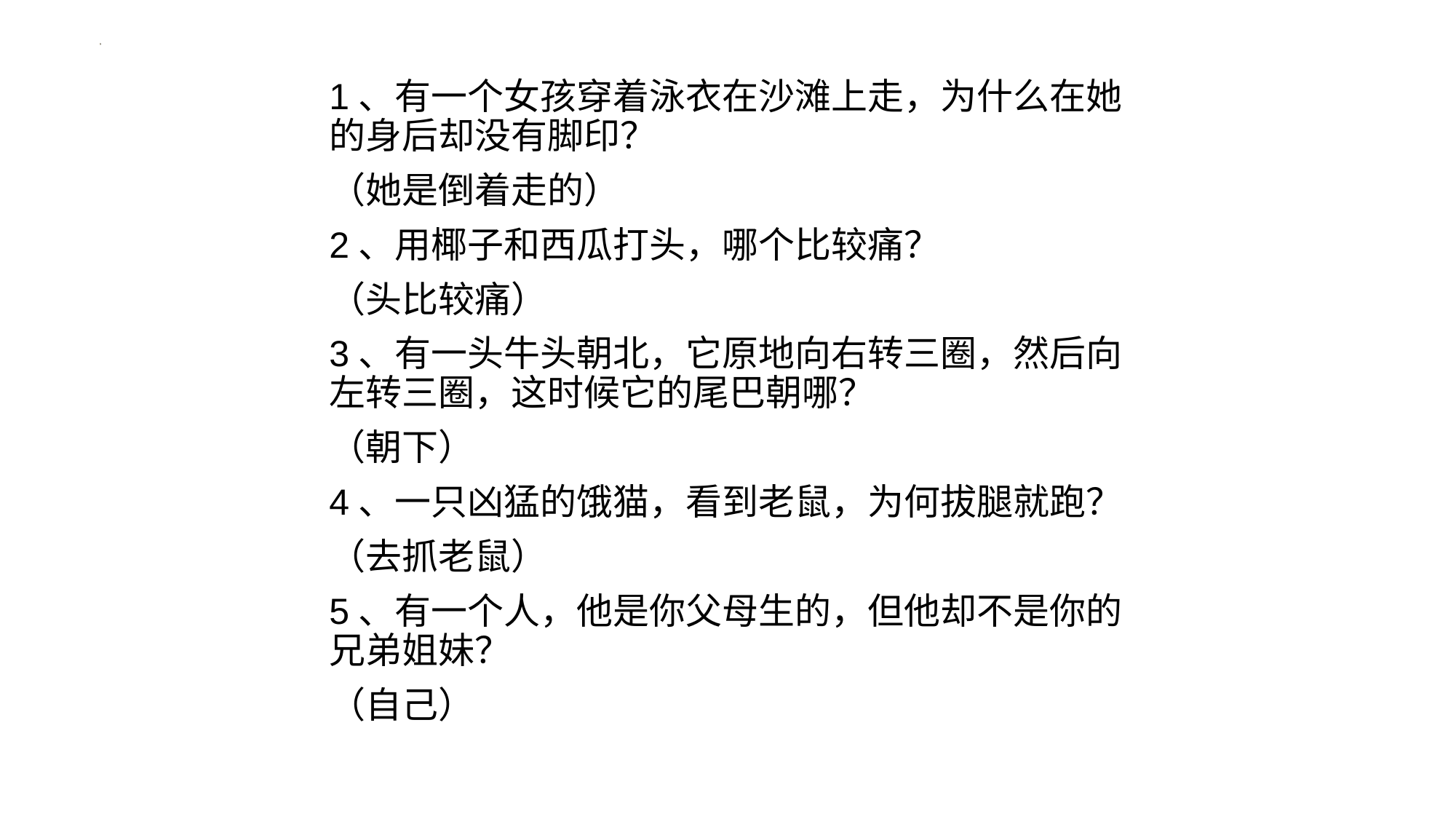

#
1、有一个女孩穿着泳衣在沙滩上走，为什么在她的身后却没有脚印？
（她是倒着走的）
2、用椰子和西瓜打头，哪个比较痛？
（头比较痛）
3、有一头牛头朝北，它原地向右转三圈，然后向左转三圈，这时候它的尾巴朝哪？
（朝下）
4、一只凶猛的饿猫，看到老鼠，为何拔腿就跑？
（去抓老鼠）
5、有一个人，他是你父母生的，但他却不是你的兄弟姐妹？
（自己）